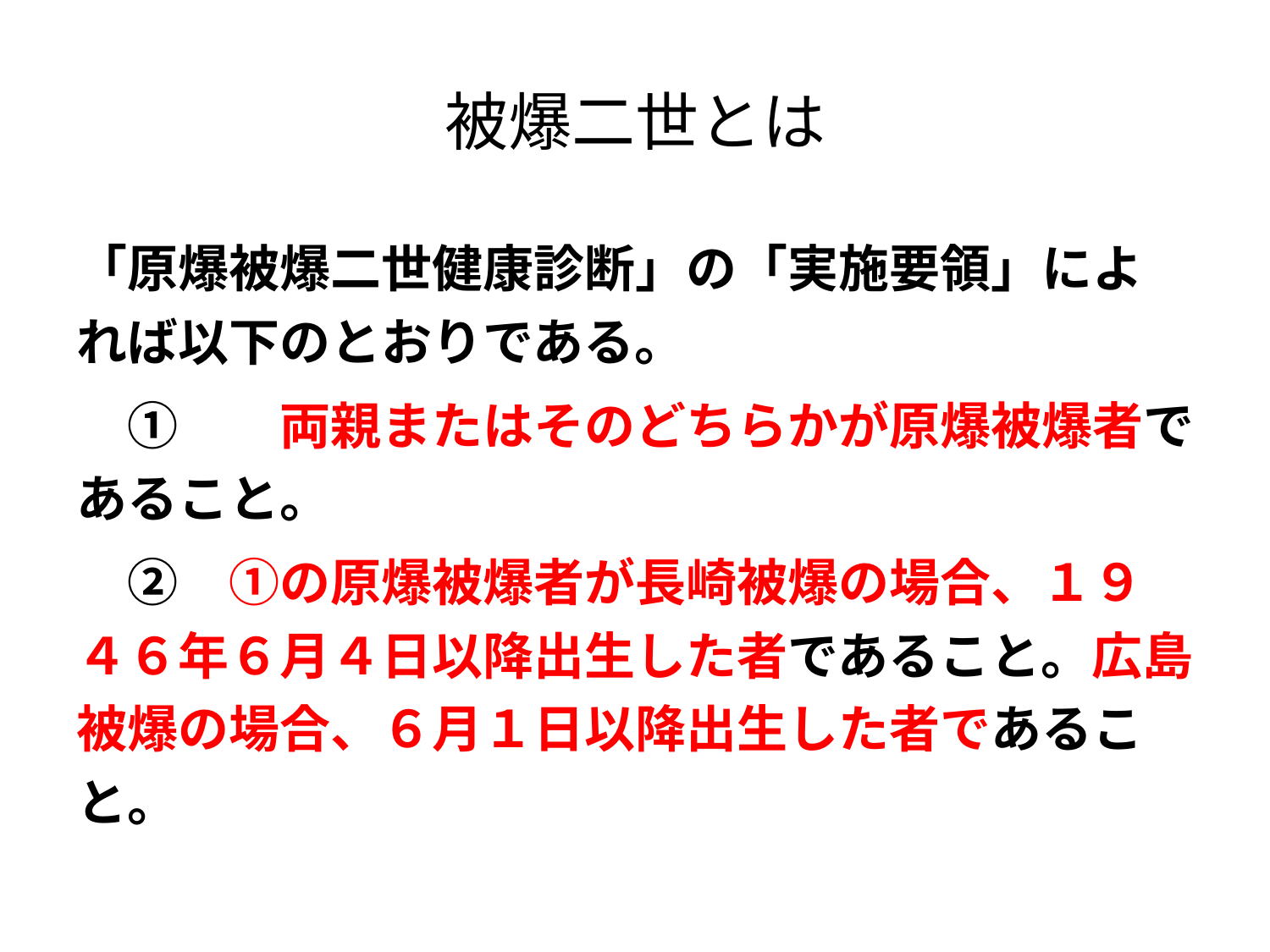

# 被爆二世とは
「原爆被爆二世健康診断」の「実施要領」によれば以下のとおりである。
　①　　両親またはそのどちらかが原爆被爆者であること。
　②　①の原爆被爆者が長崎被爆の場合、１９４６年６月４日以降出生した者であること。広島被爆の場合、６月１日以降出生した者であること。